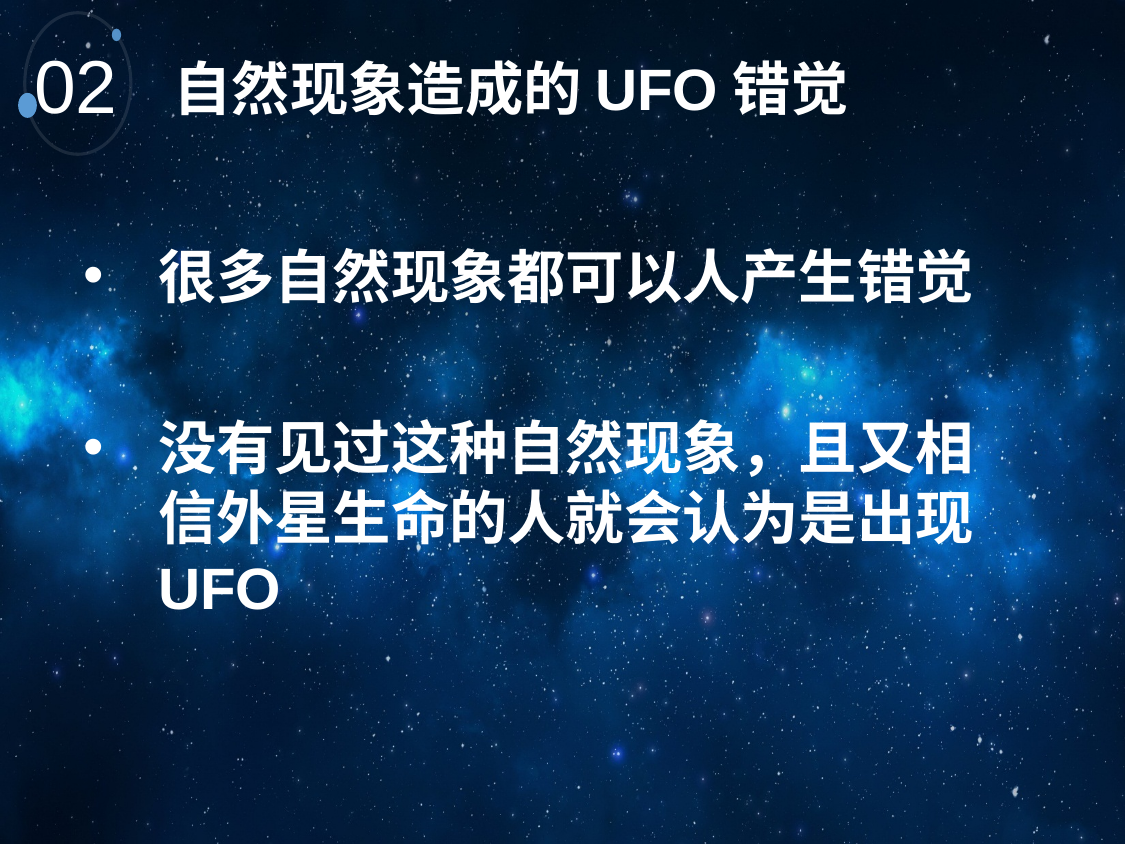

02
自然现象造成的UFO错觉
很多自然现象都可以人产生错觉

没有见过这种自然现象，且又相信外星生命的人就会认为是出现UFO